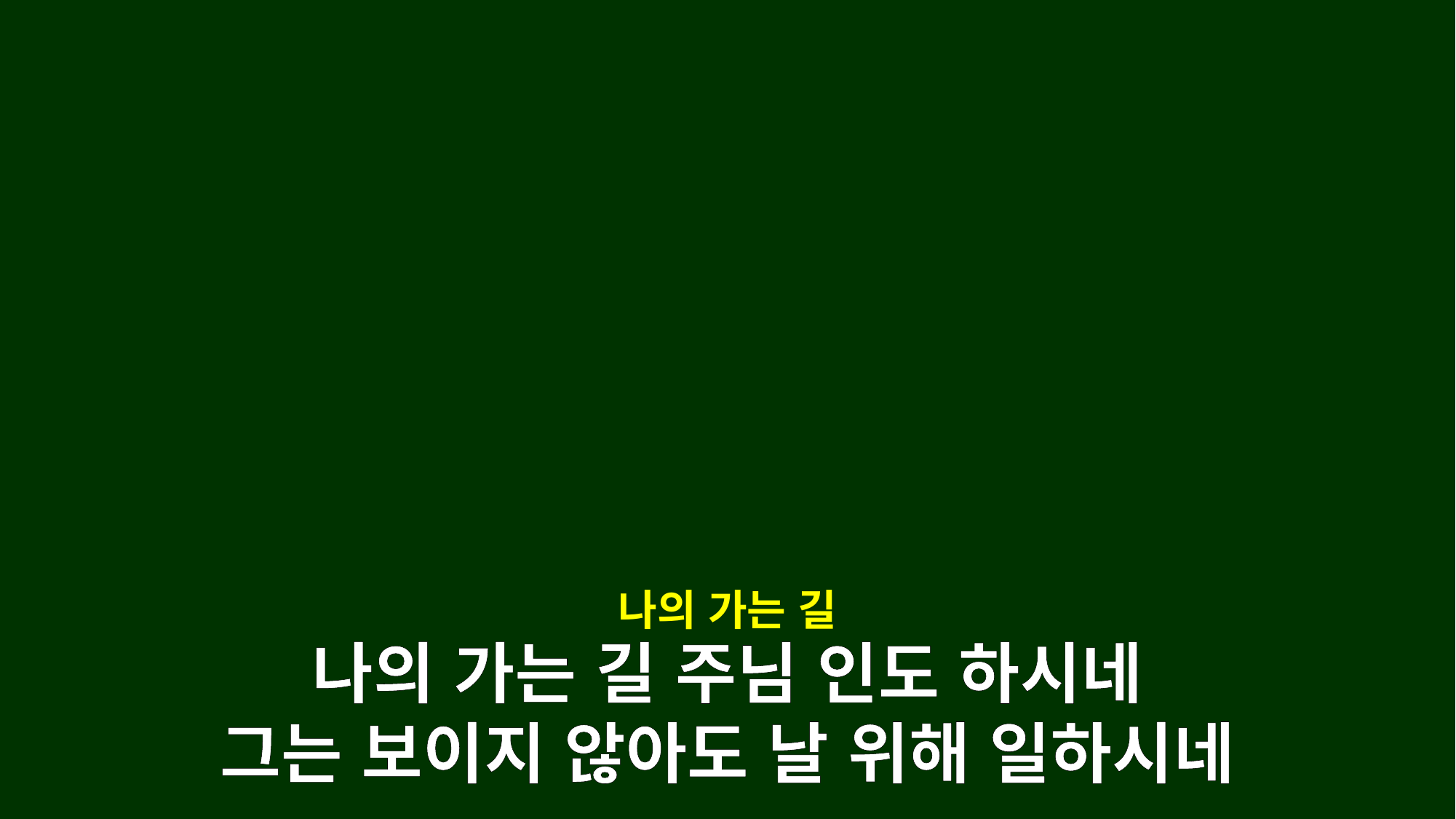

나의 가는 길
나의 가는 길 주님 인도 하시네
그는 보이지 않아도 날 위해 일하시네